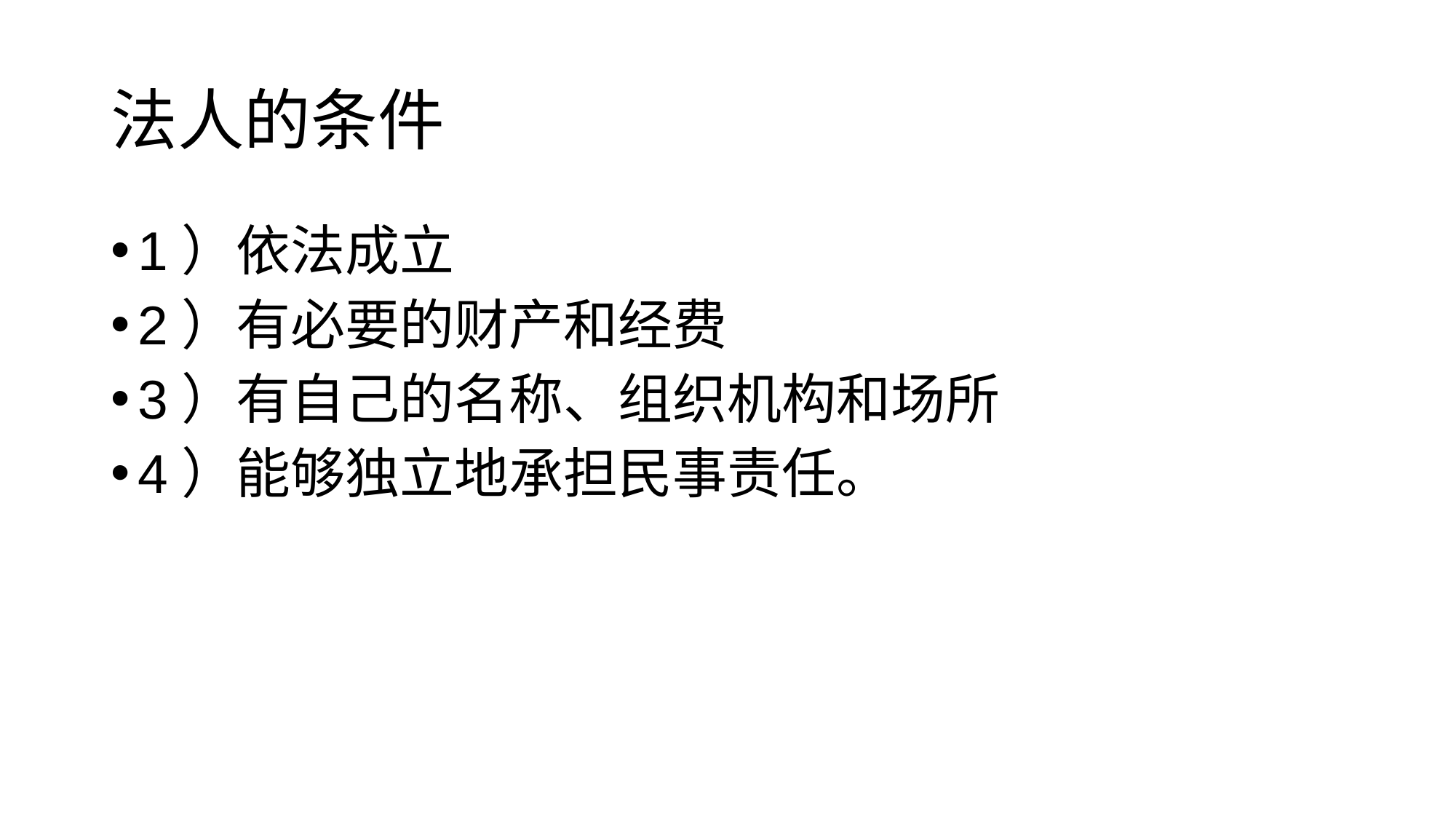

# 法人的条件
1）依法成立
2）有必要的财产和经费
3）有自己的名称、组织机构和场所
4）能够独立地承担民事责任。